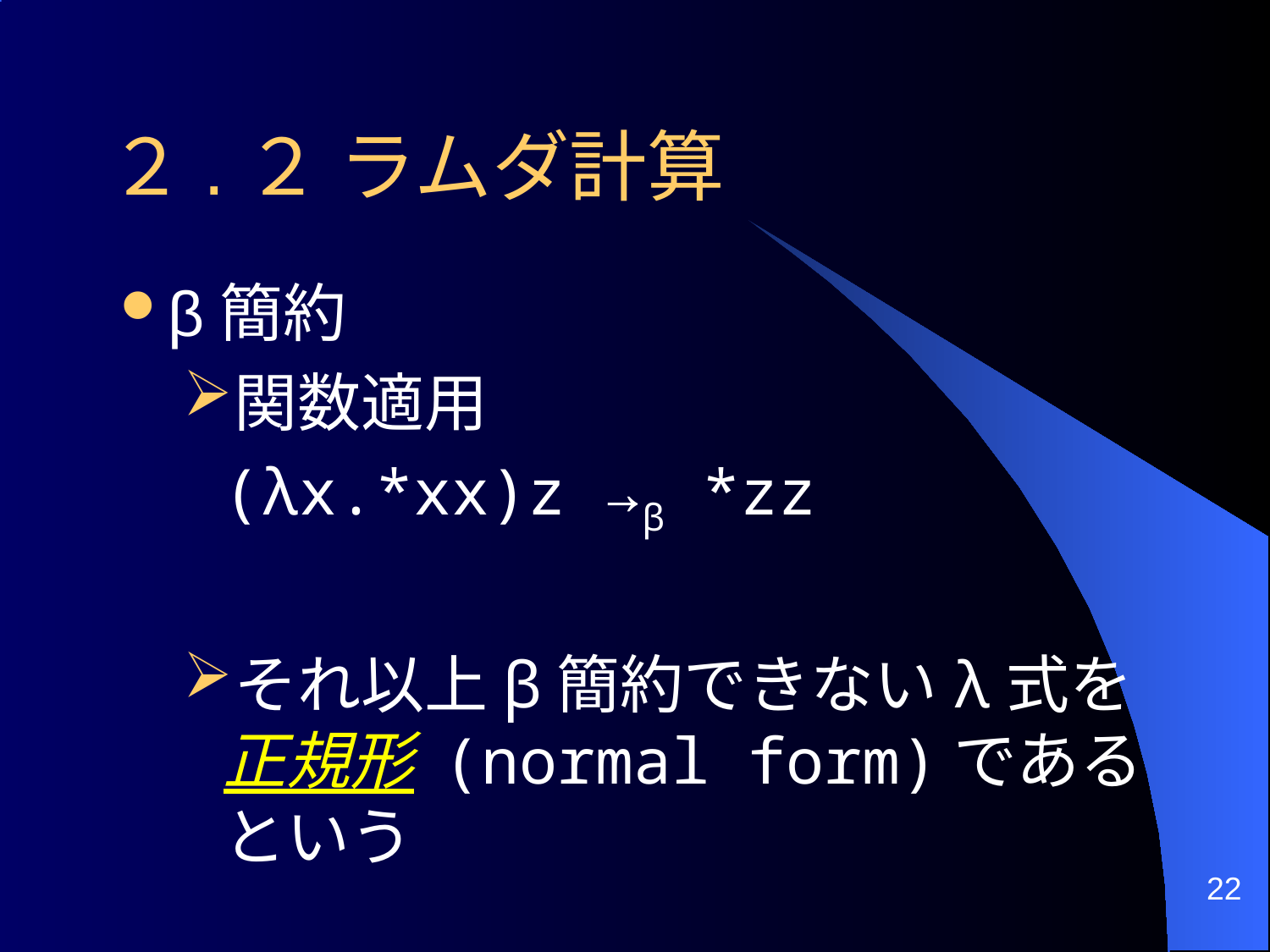

# ２.２ ラムダ計算
β簡約
関数適用
	(λx.*xx)z →β *zz

それ以上β簡約できないλ式を正規形 (normal form)であるという
22